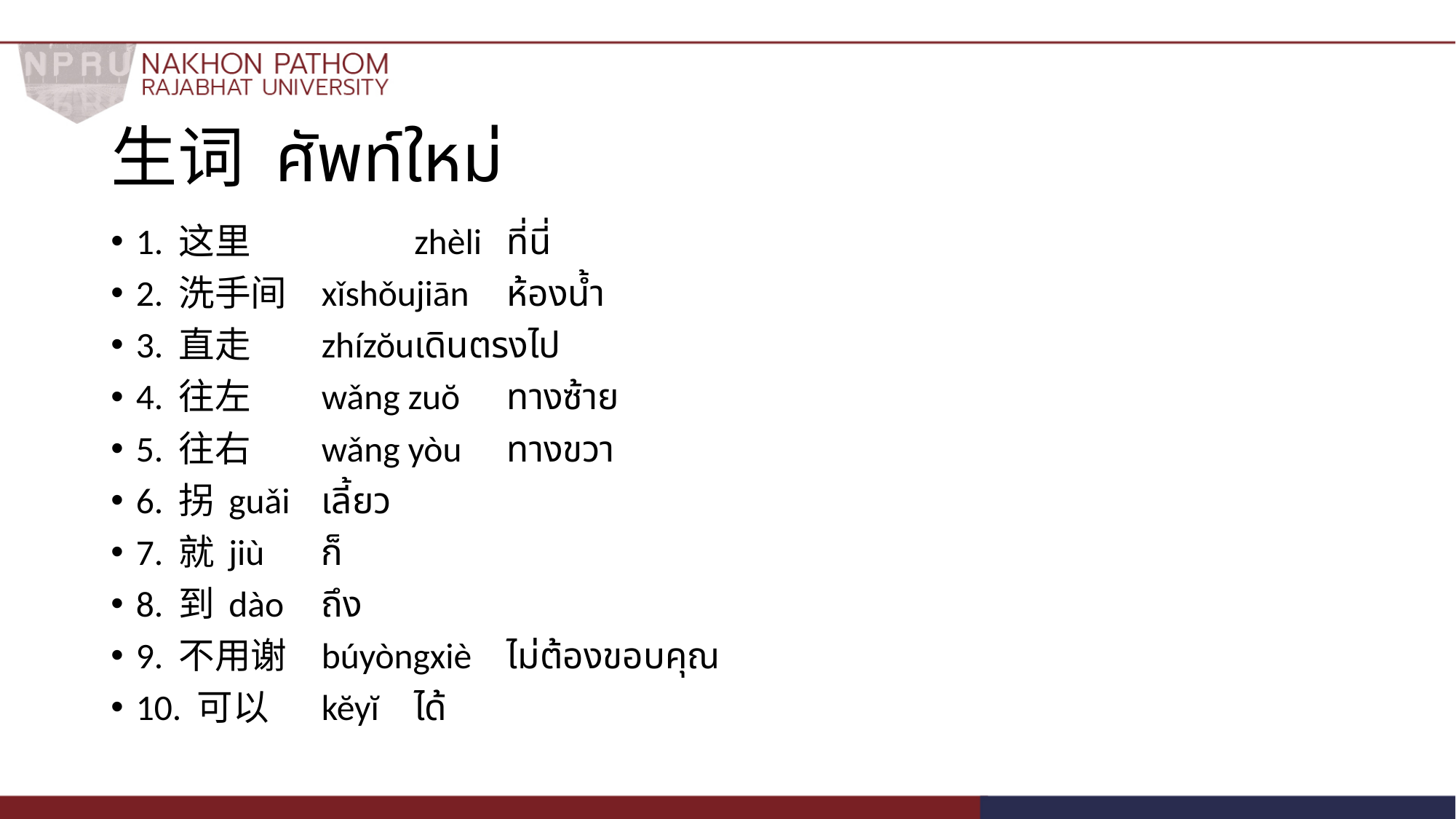

# 生词 ศัพท์ใหม่
1. 这里          		zhèli			ที่นี่
2. 洗手间			xǐshǒujiān		ห้องน้ำ
3. 直走			zhízŏu			เดินตรงไป
4. 往左			wǎng zuŏ		ทางซ้าย
5. 往右			wǎng yòu		ทางขวา
6. 拐				guǎi			เลี้ยว
7. 就				jiù			ก็
8. 到				dào			ถึง
9. 不用谢			búyòngxiè		ไม่ต้องขอบคุณ
10. 可以			kĕyĭ			ได้